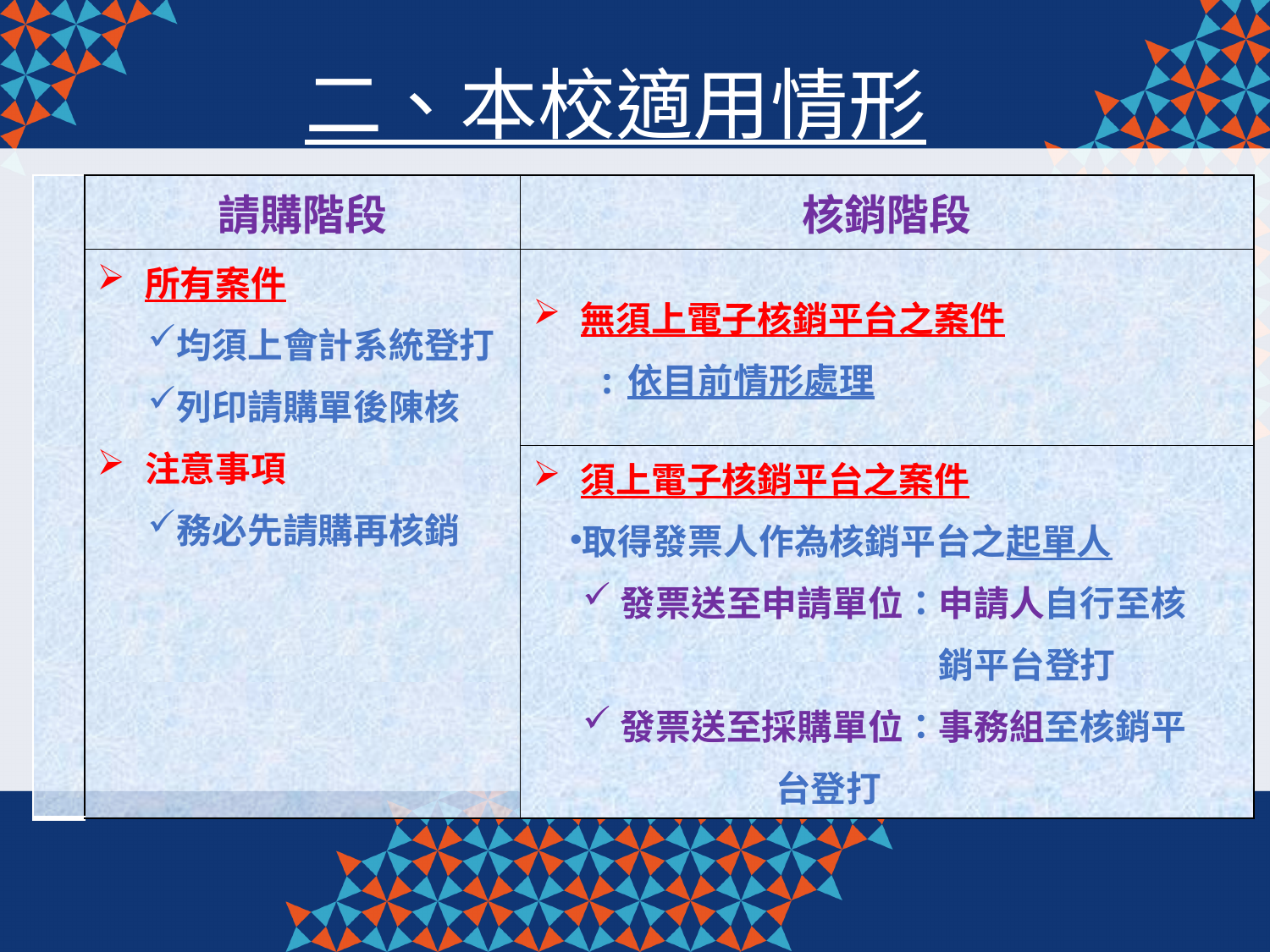

# 二、本校適用情形
|  | 請購階段 | 核銷階段 |
| --- | --- | --- |
|  | 所有案件 均須上會計系統登打 列印請購單後陳核 注意事項 務必先請購再核銷 | 無須上電子核銷平台之案件 :依目前情形處理 |
|  |  | 須上電子核銷平台之案件 取得發票人作為核銷平台之起單人 發票送至申請單位：申請人自行至核 　　　　　　　　　銷平台登打 發票送至採購單位：事務組至核銷平 台登打 |